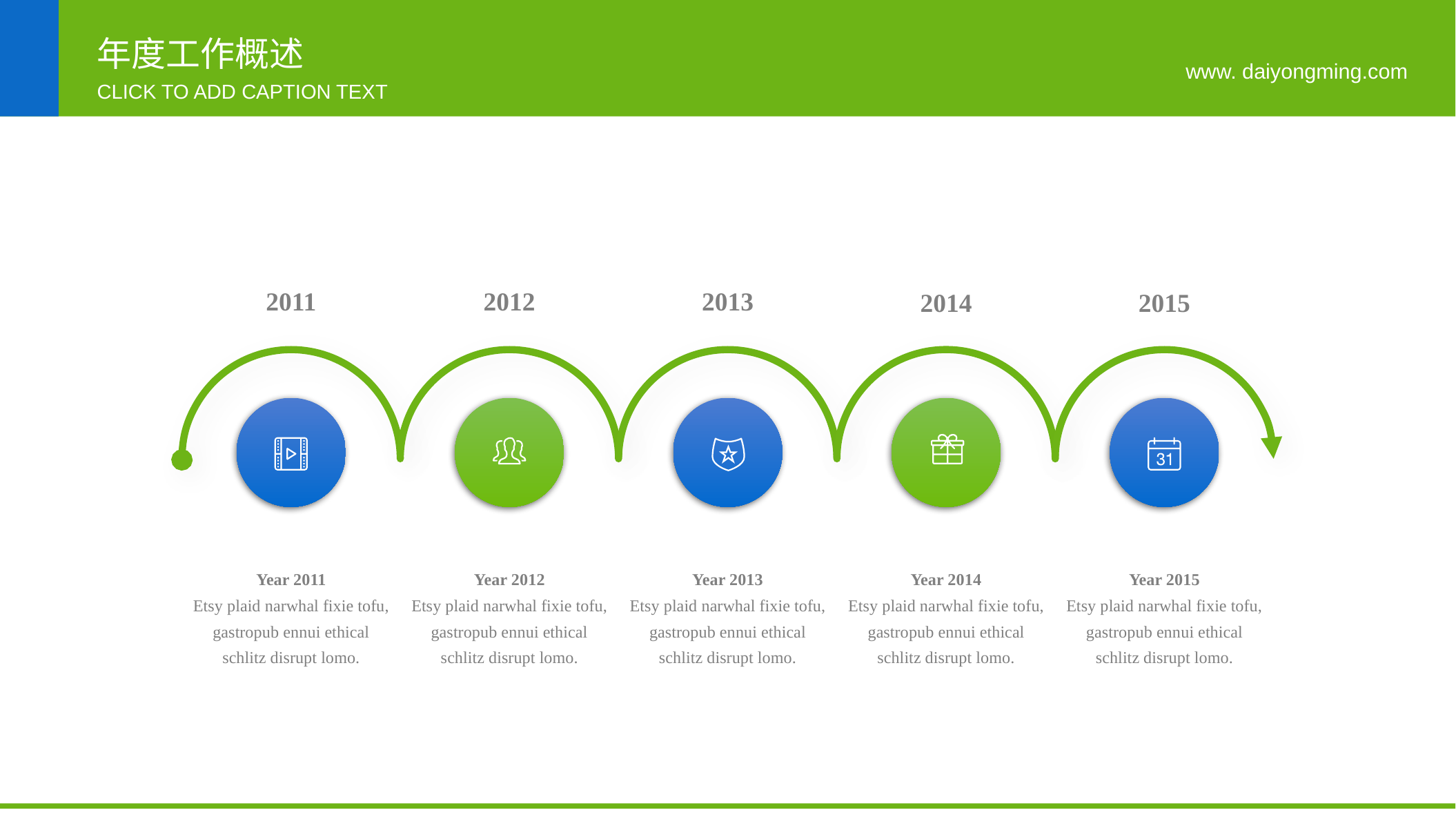

年度工作概述
www. daiyongming.com
CLICK TO ADD CAPTION TEXT
2011
2012
2013
2014
2015

Year 2011
Etsy plaid narwhal fixie tofu, gastropub ennui ethical schlitz disrupt lomo.
Year 2012
Etsy plaid narwhal fixie tofu, gastropub ennui ethical schlitz disrupt lomo.
Year 2013
Etsy plaid narwhal fixie tofu, gastropub ennui ethical schlitz disrupt lomo.
Year 2014
Etsy plaid narwhal fixie tofu, gastropub ennui ethical schlitz disrupt lomo.
Year 2015
Etsy plaid narwhal fixie tofu, gastropub ennui ethical schlitz disrupt lomo.